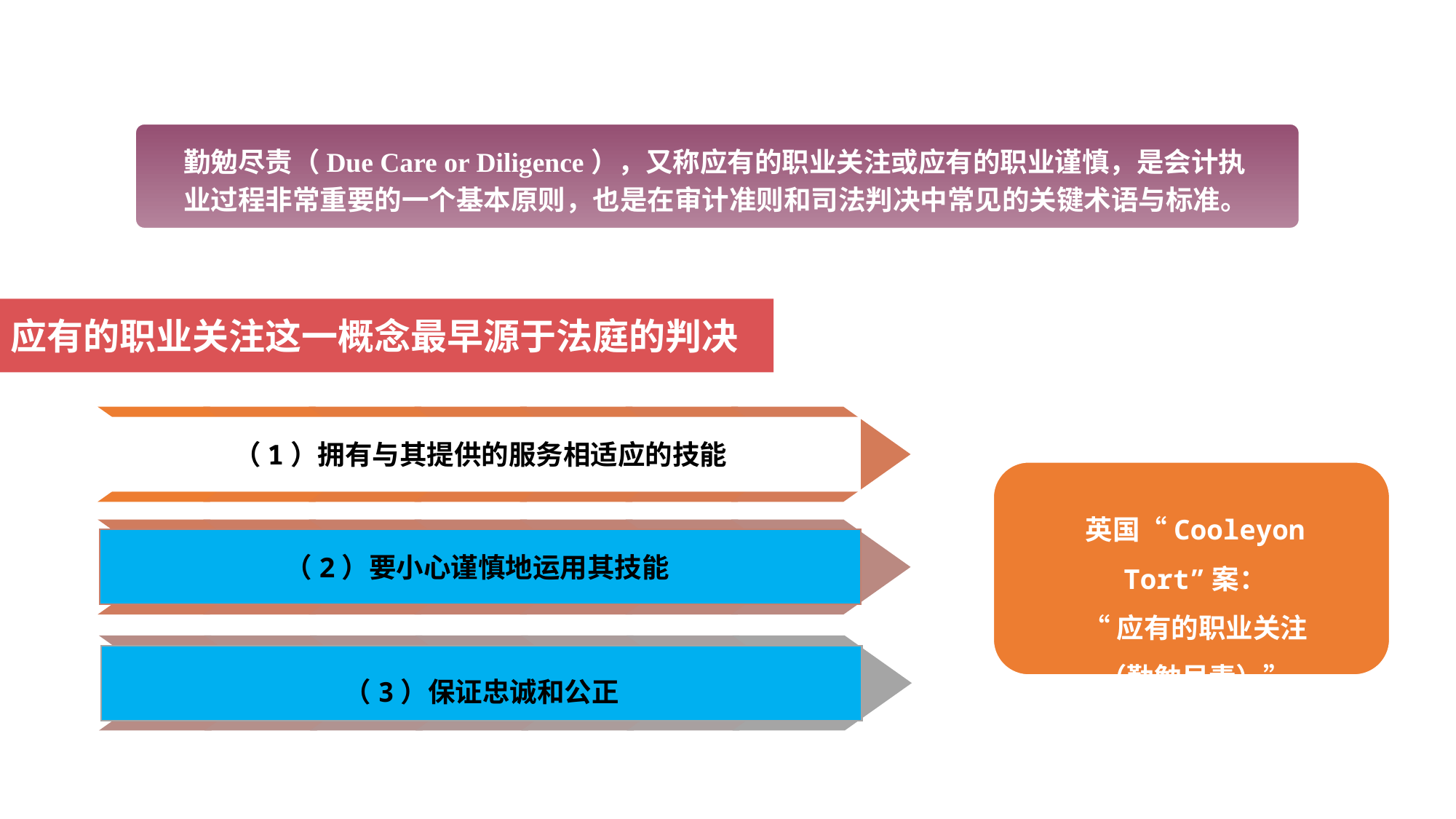

勤勉尽责（Due Care or Diligence），又称应有的职业关注或应有的职业谨慎，是会计执业过程非常重要的一个基本原则，也是在审计准则和司法判决中常见的关键术语与标准。
应有的职业关注这一概念最早源于法庭的判决

（1）拥有与其提供的服务相适应的技能

（2）要小心谨慎地运用其技能

（3）保证忠诚和公正

英国“Cooleyon Tort”案：
“应有的职业关注
（勤勉尽责）”
37